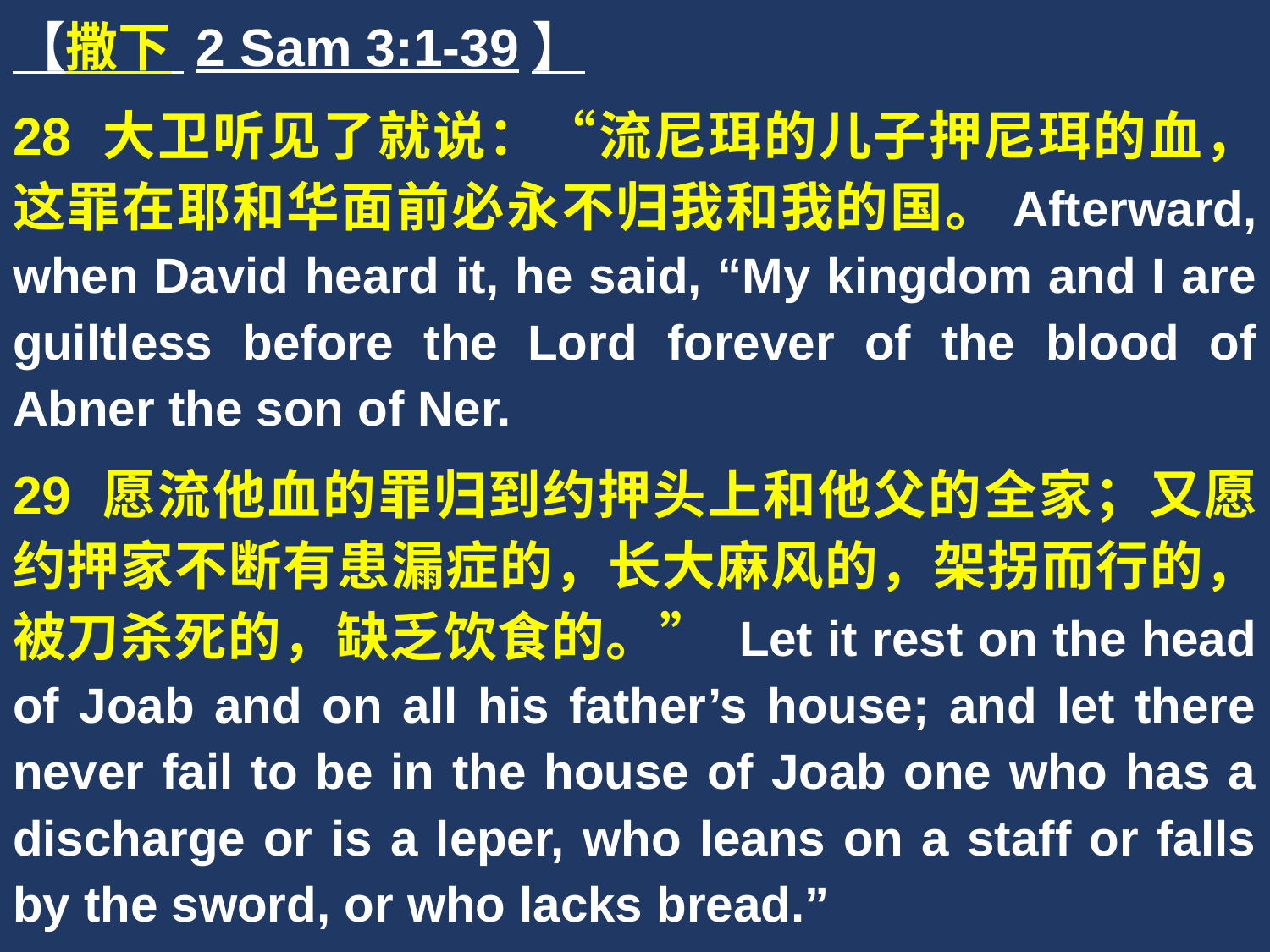

【撒下 2 Sam 3:1-39】
28 大卫听见了就说：“流尼珥的儿子押尼珥的血，这罪在耶和华面前必永不归我和我的国。Afterward, when David heard it, he said, “My kingdom and I are guiltless before the Lord forever of the blood of Abner the son of Ner.
29 愿流他血的罪归到约押头上和他父的全家；又愿约押家不断有患漏症的，长大麻风的，架拐而行的，被刀杀死的，缺乏饮食的。” Let it rest on the head of Joab and on all his father’s house; and let there never fail to be in the house of Joab one who has a discharge or is a leper, who leans on a staff or falls by the sword, or who lacks bread.”